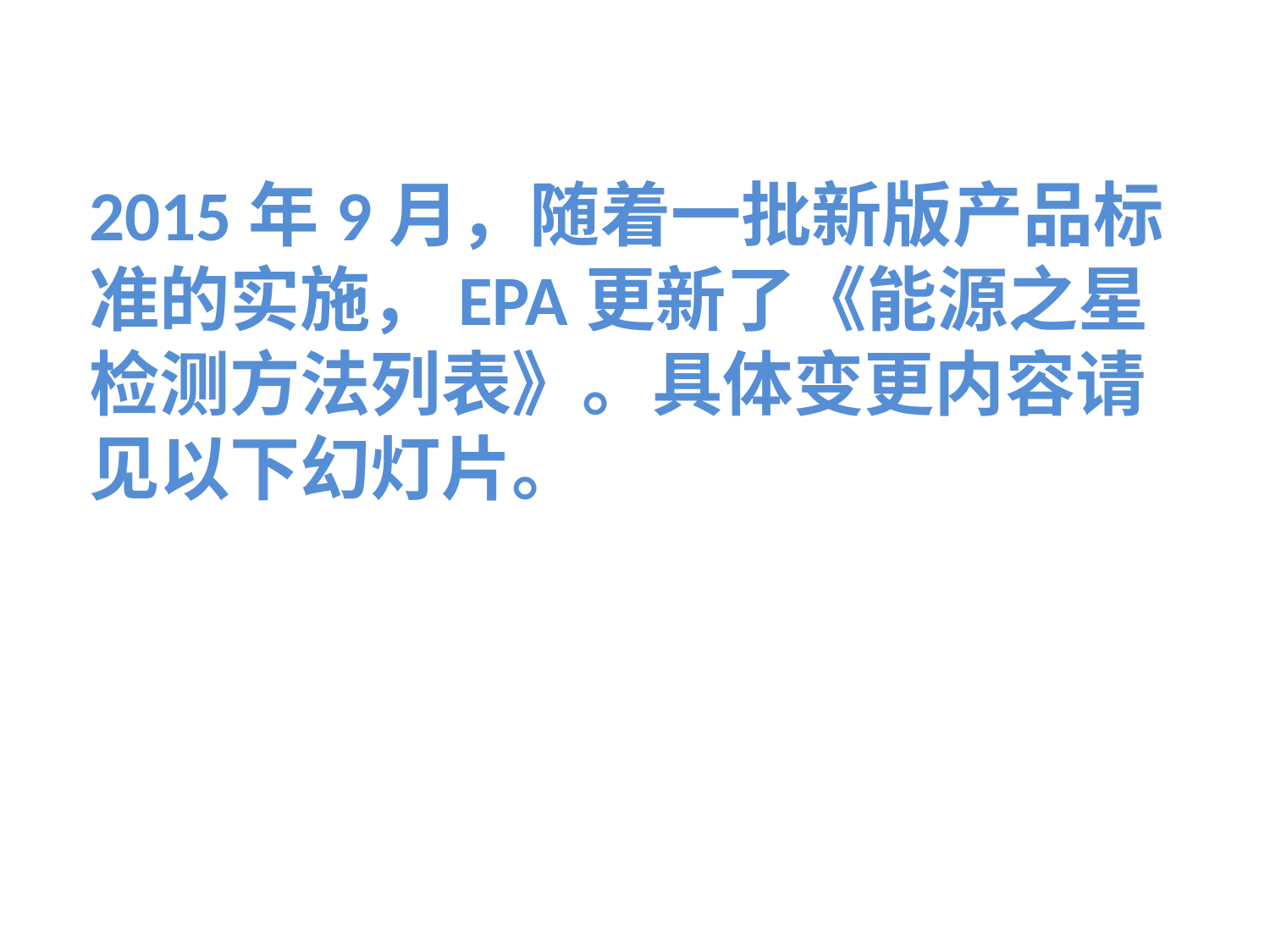

2015年9月，随着一批新版产品标准的实施，EPA更新了《能源之星检测方法列表》。具体变更内容请见以下幻灯片。